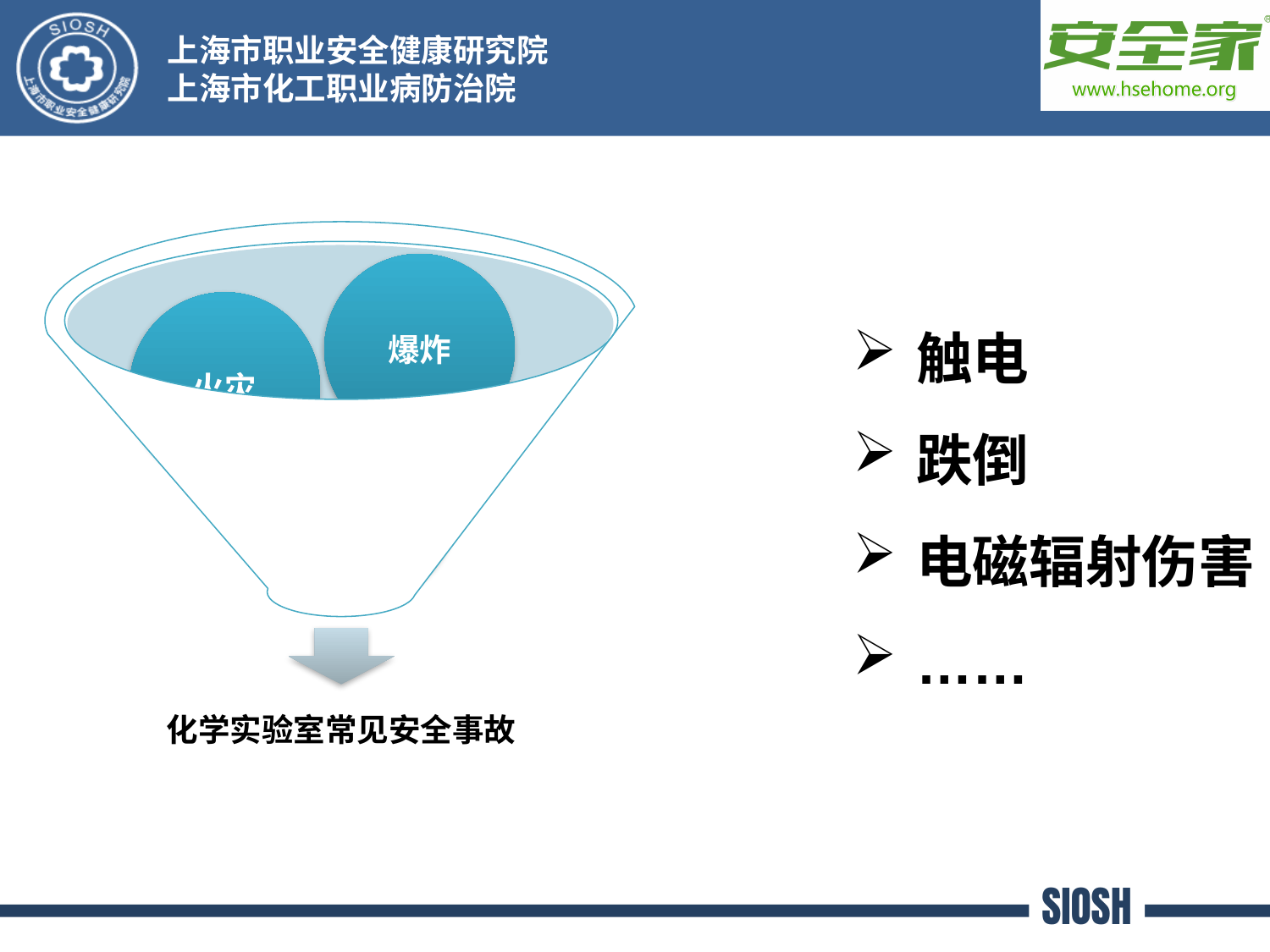

爆炸
火灾
中毒
化学实验室常见安全事故
触电
跌倒
电磁辐射伤害
……
人的缺陷